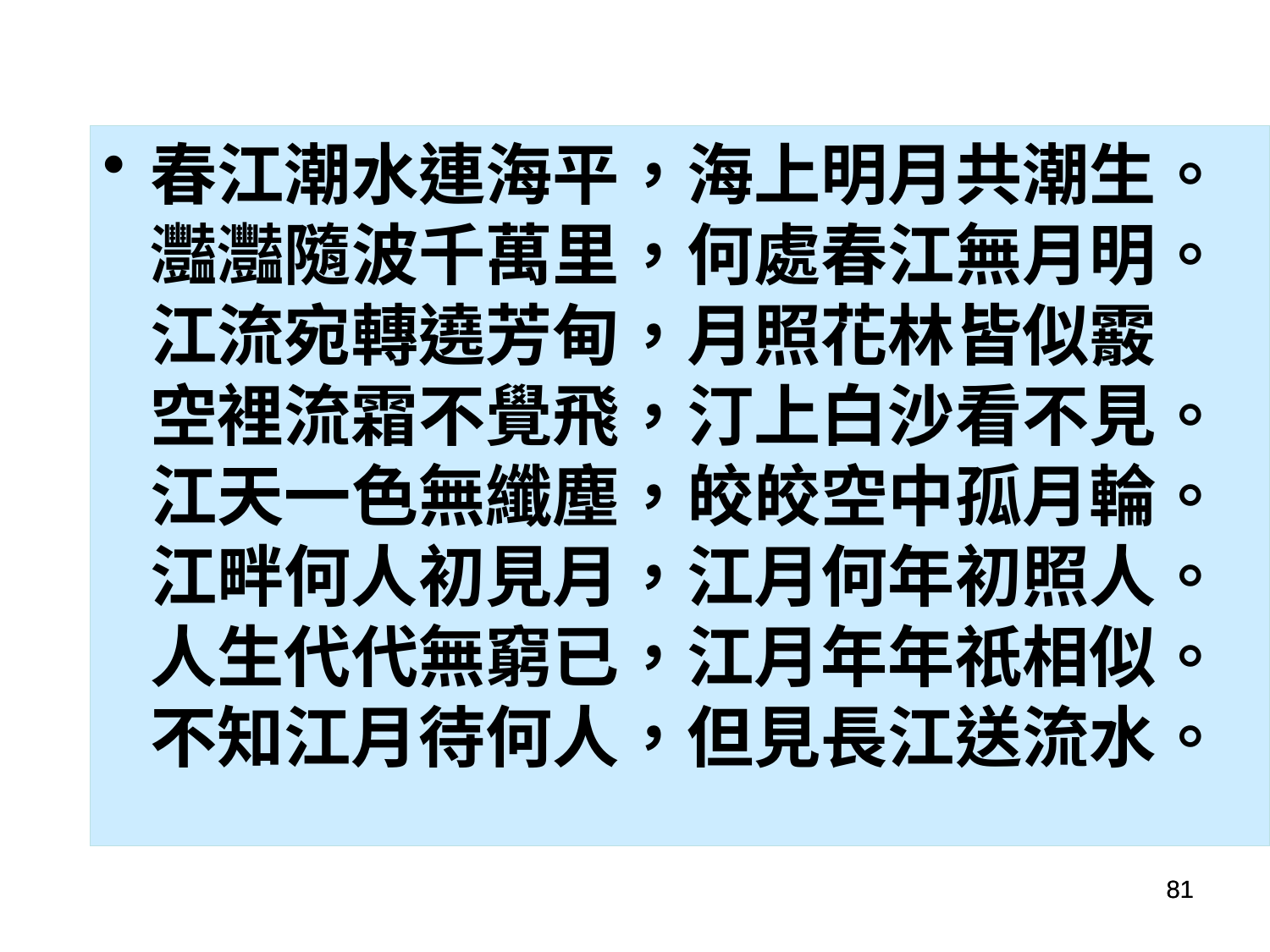

春江潮水連海平，海上明月共潮生。
灩灩隨波千萬里，何處春江無月明。
江流宛轉遶芳甸，月照花林皆似霰
空裡流霜不覺飛，汀上白沙看不見。江天一色無纖塵，皎皎空中孤月輪。
江畔何人初見月，江月何年初照人。
人生代代無窮已，江月年年祇相似。
不知江月待何人，但見長江送流水。
81
81